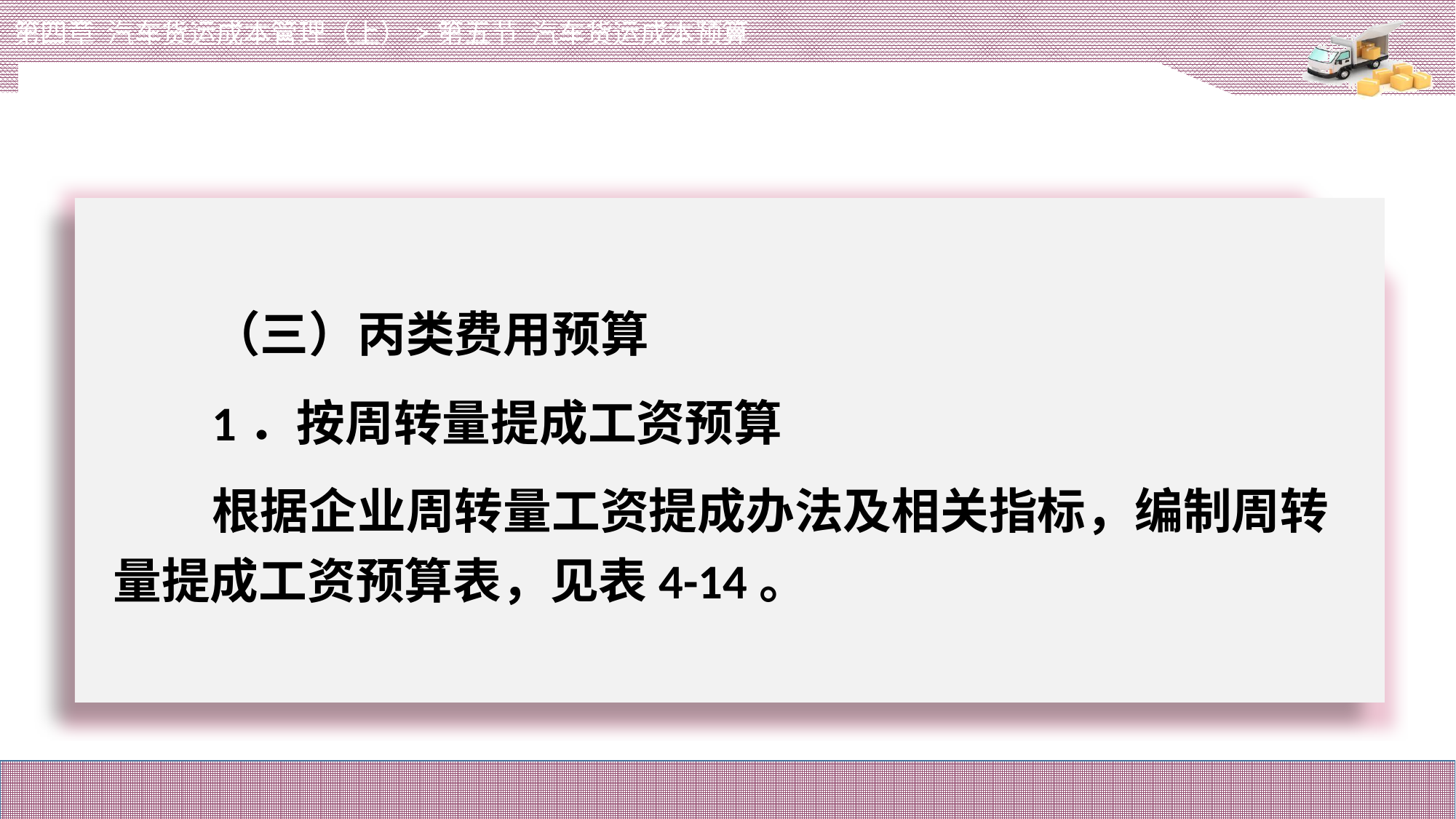

第四章  汽车货运成本管理（上）>第五节  汽车货运成本预算
# （三）丙类费用预算
1．按周转量提成工资预算
根据企业周转量工资提成办法及相关指标，编制周转量提成工资预算表，见表4-14。